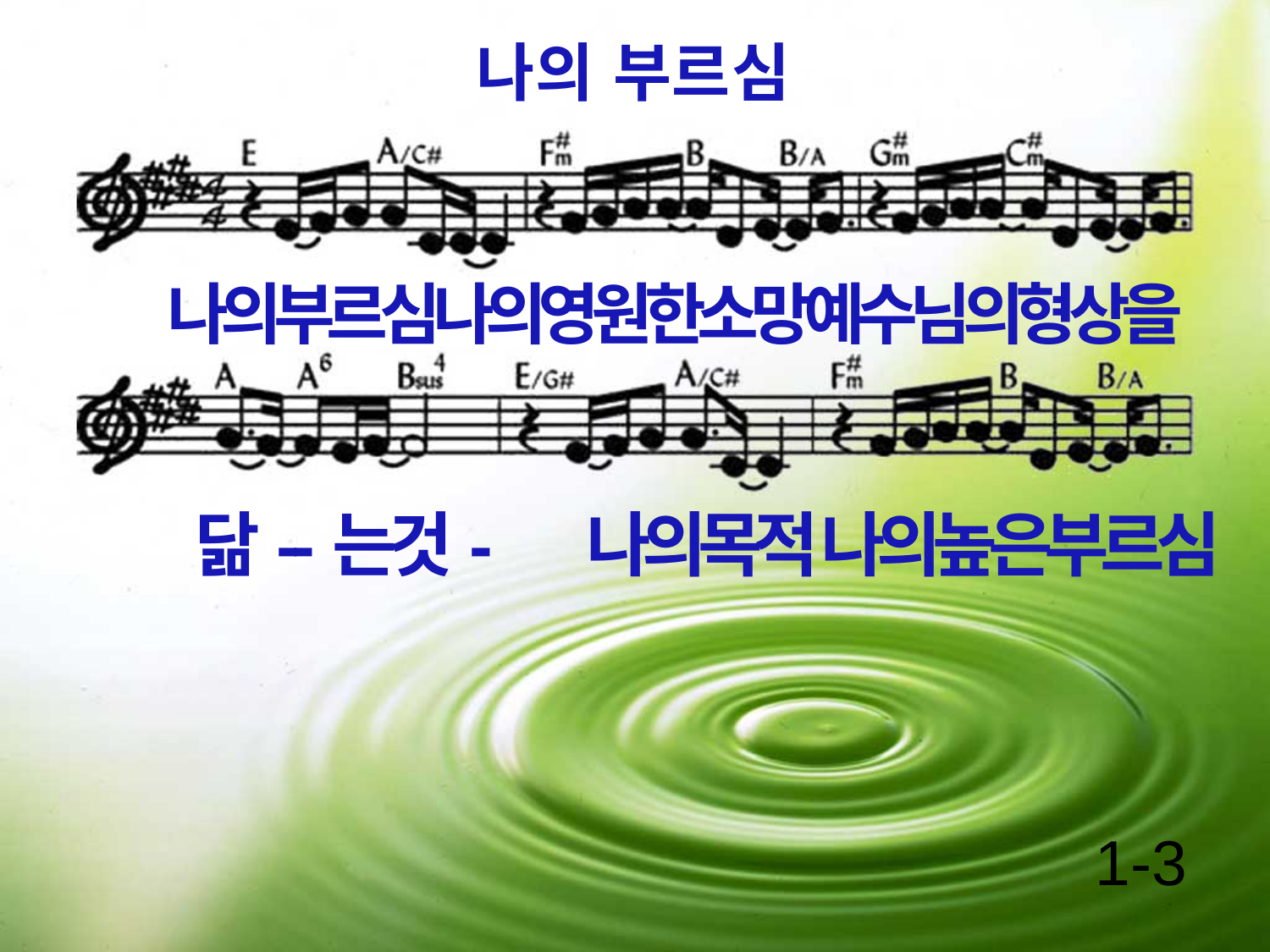

나의 부르심
나의부르심나의영원한소망예수님의형상을
닮--는것-       나의목적 나의높은부르심
1-3